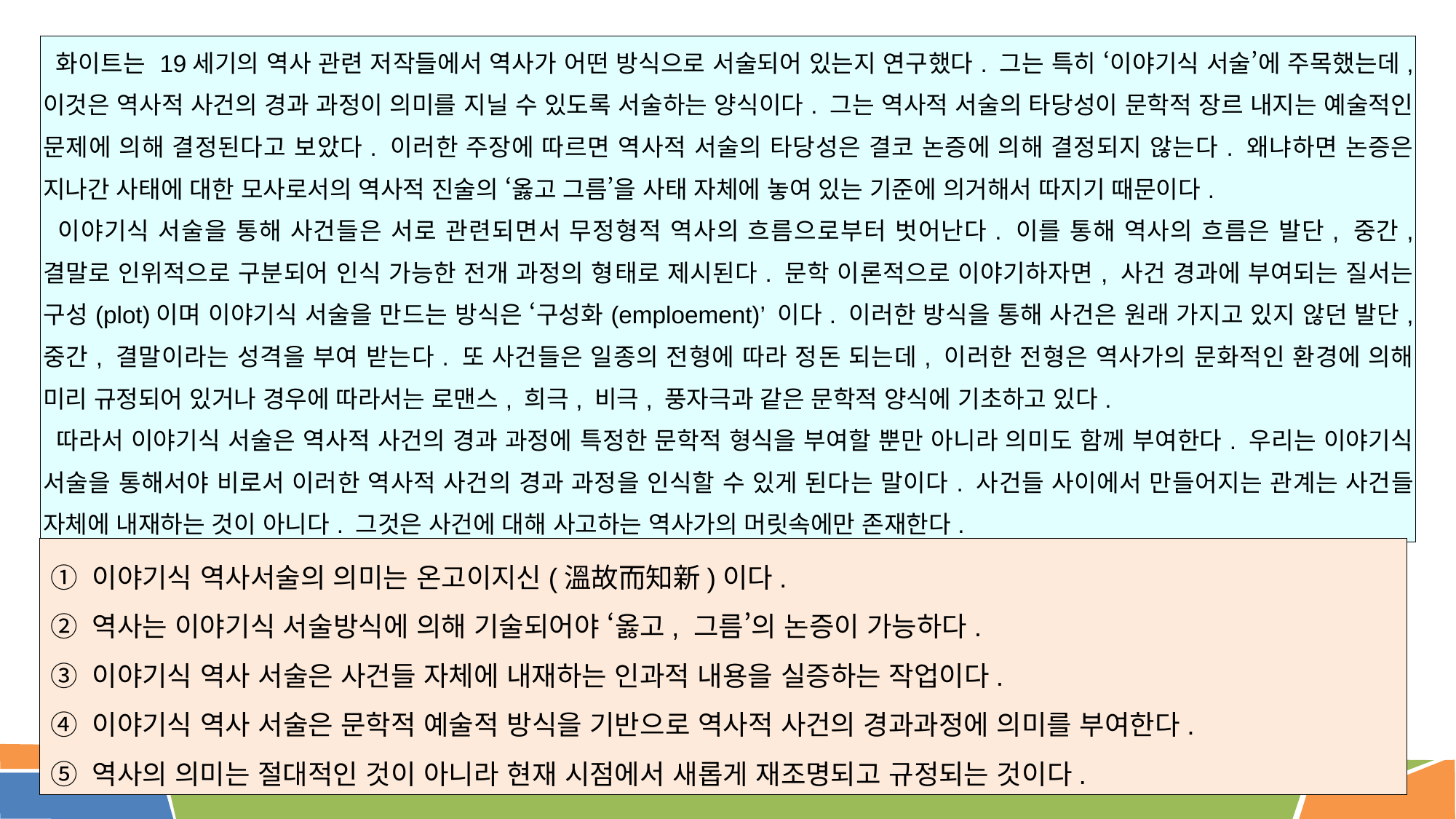

| 화이트는 19세기의 역사 관련 저작들에서 역사가 어떤 방식으로 서술되어 있는지 연구했다. 그는 특히 ‘이야기식 서술’에 주목했는데, 이것은 역사적 사건의 경과 과정이 의미를 지닐 수 있도록 서술하는 양식이다. 그는 역사적 서술의 타당성이 문학적 장르 내지는 예술적인 문제에 의해 결정된다고 보았다. 이러한 주장에 따르면 역사적 서술의 타당성은 결코 논증에 의해 결정되지 않는다. 왜냐하면 논증은 지나간 사태에 대한 모사로서의 역사적 진술의 ‘옳고 그름’을 사태 자체에 놓여 있는 기준에 의거해서 따지기 때문이다. 이야기식 서술을 통해 사건들은 서로 관련되면서 무정형적 역사의 흐름으로부터 벗어난다. 이를 통해 역사의 흐름은 발단, 중간, 결말로 인위적으로 구분되어 인식 가능한 전개 과정의 형태로 제시된다. 문학 이론적으로 이야기하자면, 사건 경과에 부여되는 질서는 구성(plot)이며 이야기식 서술을 만드는 방식은 ‘구성화(emploement)’ 이다. 이러한 방식을 통해 사건은 원래 가지고 있지 않던 발단, 중간, 결말이라는 성격을 부여 받는다. 또 사건들은 일종의 전형에 따라 정돈 되는데, 이러한 전형은 역사가의 문화적인 환경에 의해 미리 규정되어 있거나 경우에 따라서는 로맨스, 희극, 비극, 풍자극과 같은 문학적 양식에 기초하고 있다. 따라서 이야기식 서술은 역사적 사건의 경과 과정에 특정한 문학적 형식을 부여할 뿐만 아니라 의미도 함께 부여한다. 우리는 이야기식 서술을 통해서야 비로서 이러한 역사적 사건의 경과 과정을 인식할 수 있게 된다는 말이다. 사건들 사이에서 만들어지는 관계는 사건들 자체에 내재하는 것이 아니다. 그것은 사건에 대해 사고하는 역사가의 머릿속에만 존재한다. |
| --- |
① 이야기식 역사서술의 의미는 온고이지신(溫故而知新)이다.
② 역사는 이야기식 서술방식에 의해 기술되어야 ‘옳고, 그름’의 논증이 가능하다.
③ 이야기식 역사 서술은 사건들 자체에 내재하는 인과적 내용을 실증하는 작업이다.
④ 이야기식 역사 서술은 문학적 예술적 방식을 기반으로 역사적 사건의 경과과정에 의미를 부여한다.
⑤ 역사의 의미는 절대적인 것이 아니라 현재 시점에서 새롭게 재조명되고 규정되는 것이다.